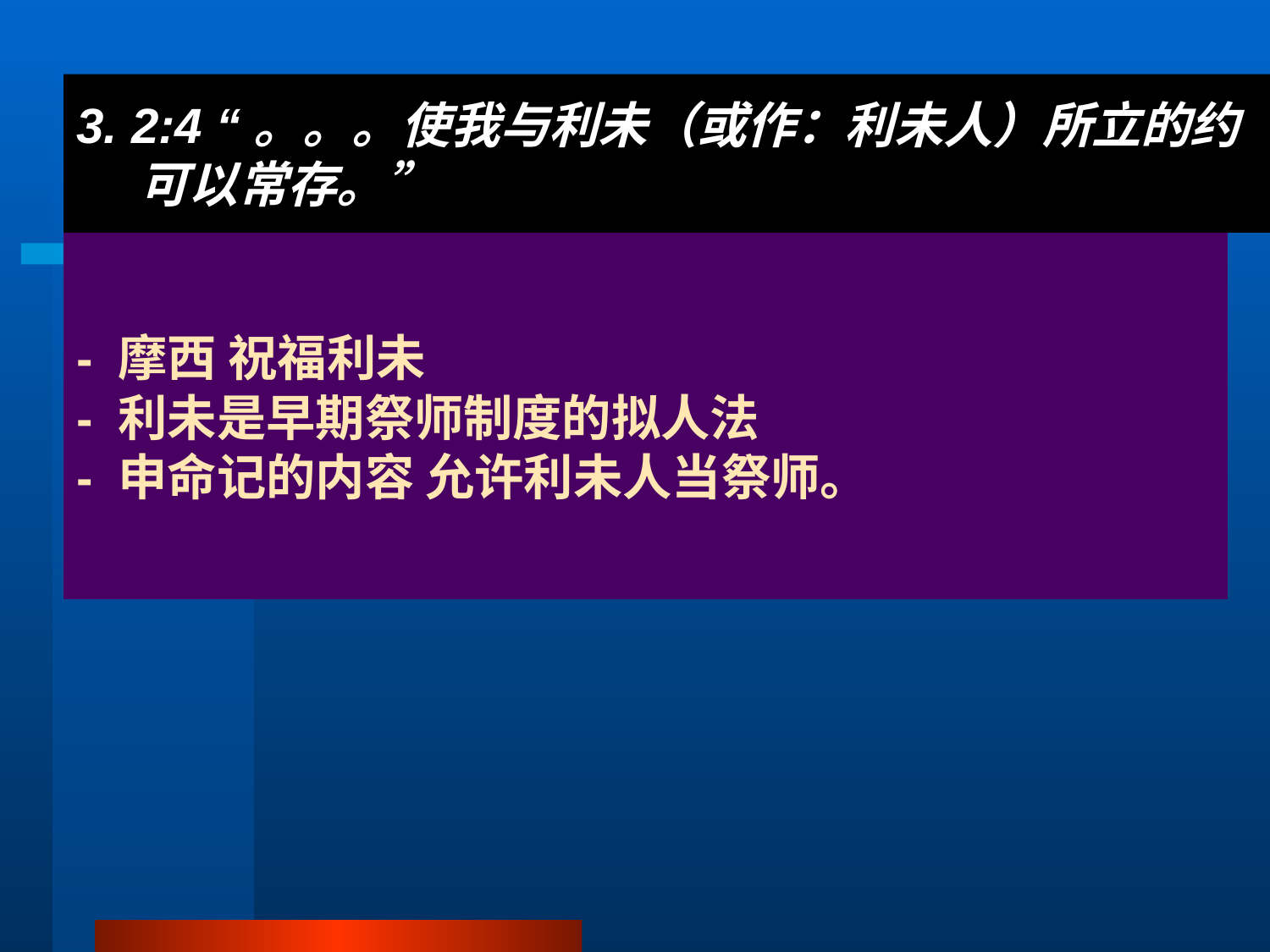

# 3. 2:4 “。。。使我与利未（或作：利未人）所立的约可以常存。”
- 摩西 祝福利未
- 利未是早期祭师制度的拟人法
- 申命记的内容 允许利未人当祭师。